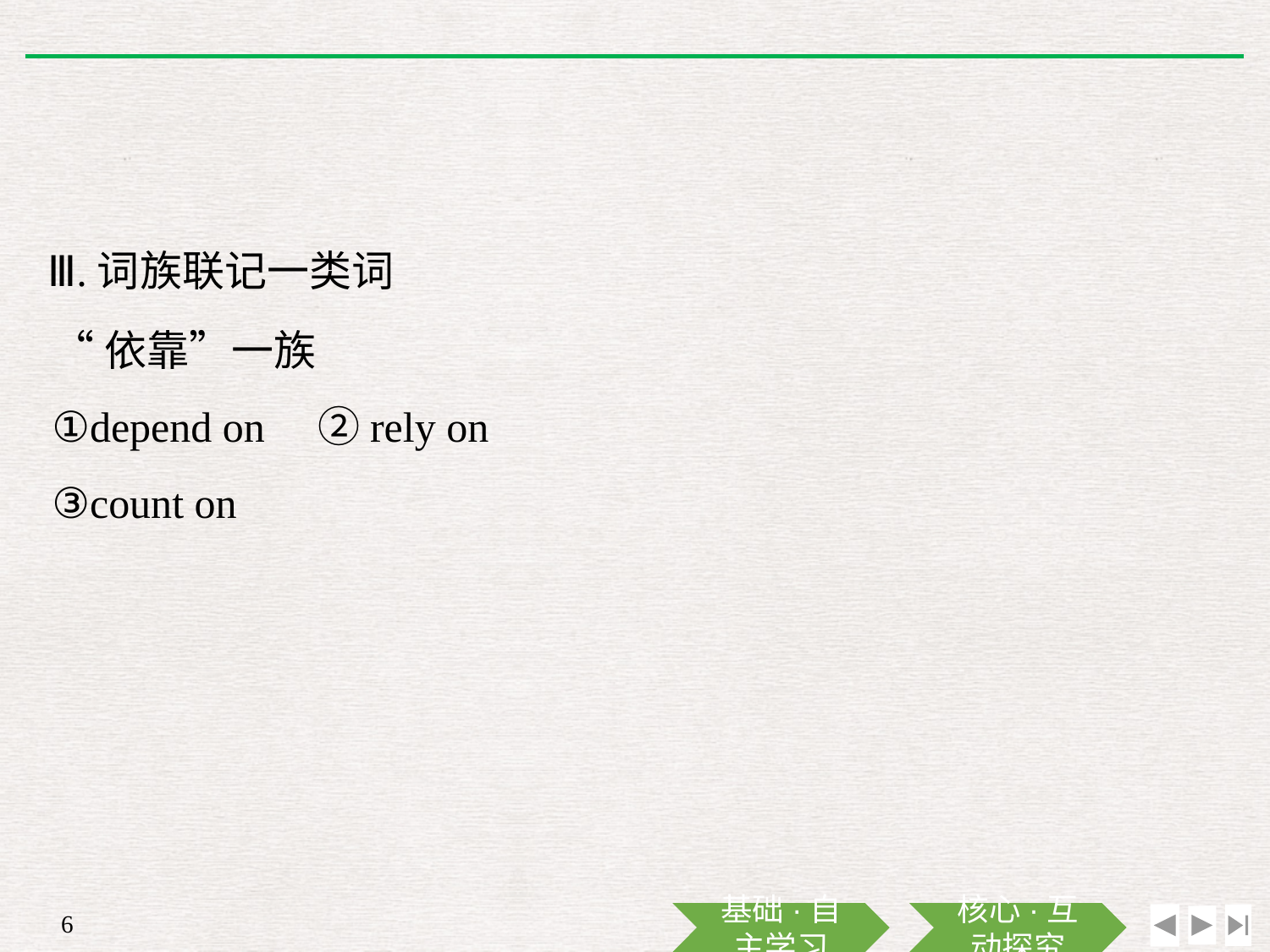

Ⅲ.词族联记一类词
“依靠”一族
①depend on　②rely on
③count on